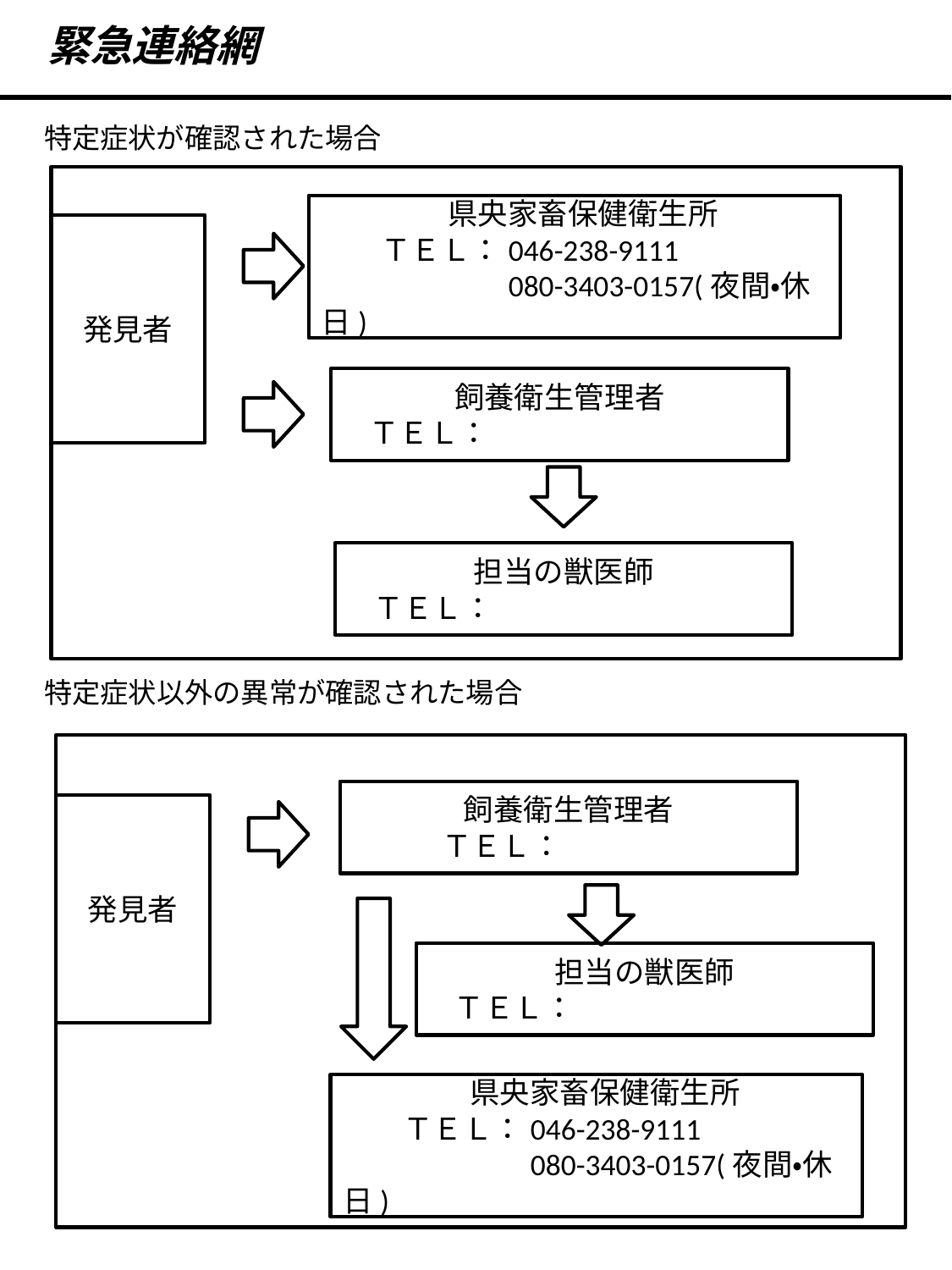

緊急連絡網
特定症状が確認された場合

	県央家畜保健衛生所
　　ＴＥＬ：046-238-9111
　　　　　　080-3403-0157(夜間・休日)
発見者

飼養衛生管理者
ＴＥＬ：

担当の獣医師
ＴＥＬ：
特定症状以外の異常が確認された場合

飼養衛生管理者
ＴＥＬ：
発見者

担当の獣医師
ＴＥＬ：

	県央家畜保健衛生所
　　ＴＥＬ：046-238-9111
　　　　　　080-3403-0157(夜間・休日)